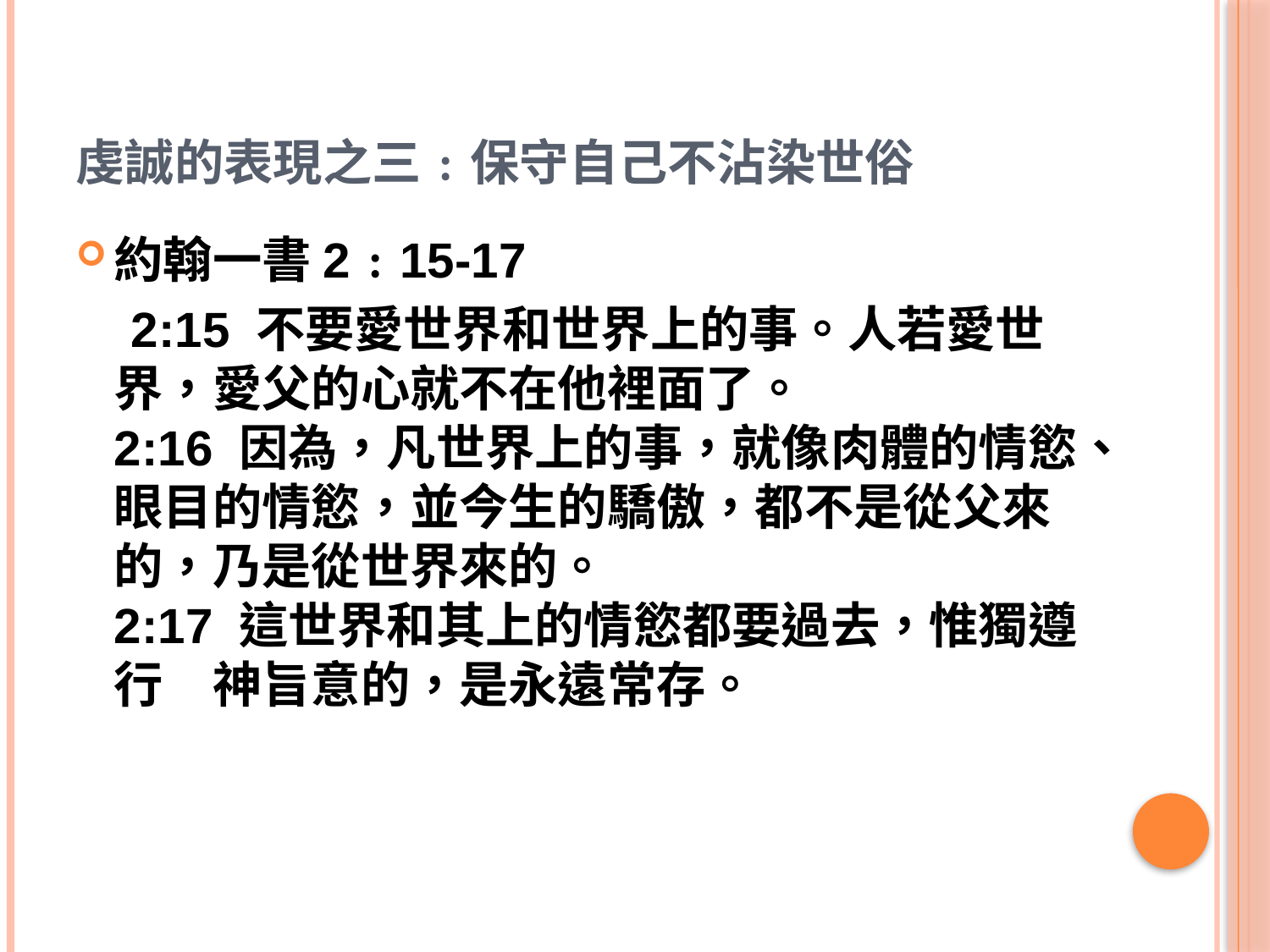

# 虔誠的表現之三﹕保守自己不沾染世俗
約翰一書2﹕15-17
    2:15 不要愛世界和世界上的事。人若愛世界，愛父的心就不在他裡面了。
2:16 因為，凡世界上的事，就像肉體的情慾、眼目的情慾，並今生的驕傲，都不是從父來的，乃是從世界來的。
2:17 這世界和其上的情慾都要過去，惟獨遵行　神旨意的，是永遠常存。